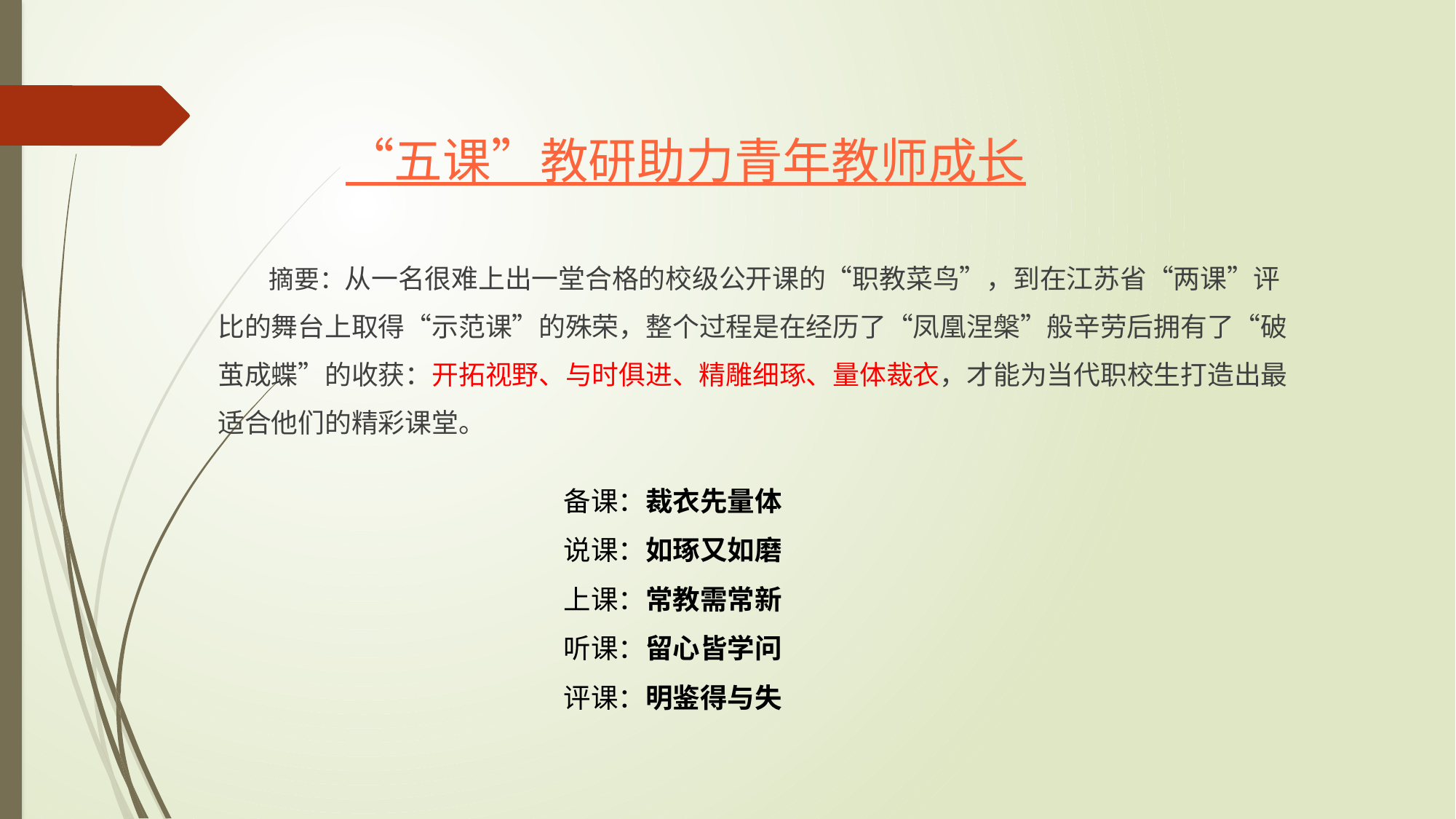

# “五课”教研助力青年教师成长
       摘要：从一名很难上出一堂合格的校级公开课的“职教菜鸟”，到在江苏省“两课”评比的舞台上取得“示范课”的殊荣，整个过程是在经历了“凤凰涅槃”般辛劳后拥有了“破茧成蝶”的收获：开拓视野、与时俱进、精雕细琢、量体裁衣，才能为当代职校生打造出最适合他们的精彩课堂。
备课：裁衣先量体
说课：如琢又如磨
上课：常教需常新
听课：留心皆学问
评课：明鉴得与失